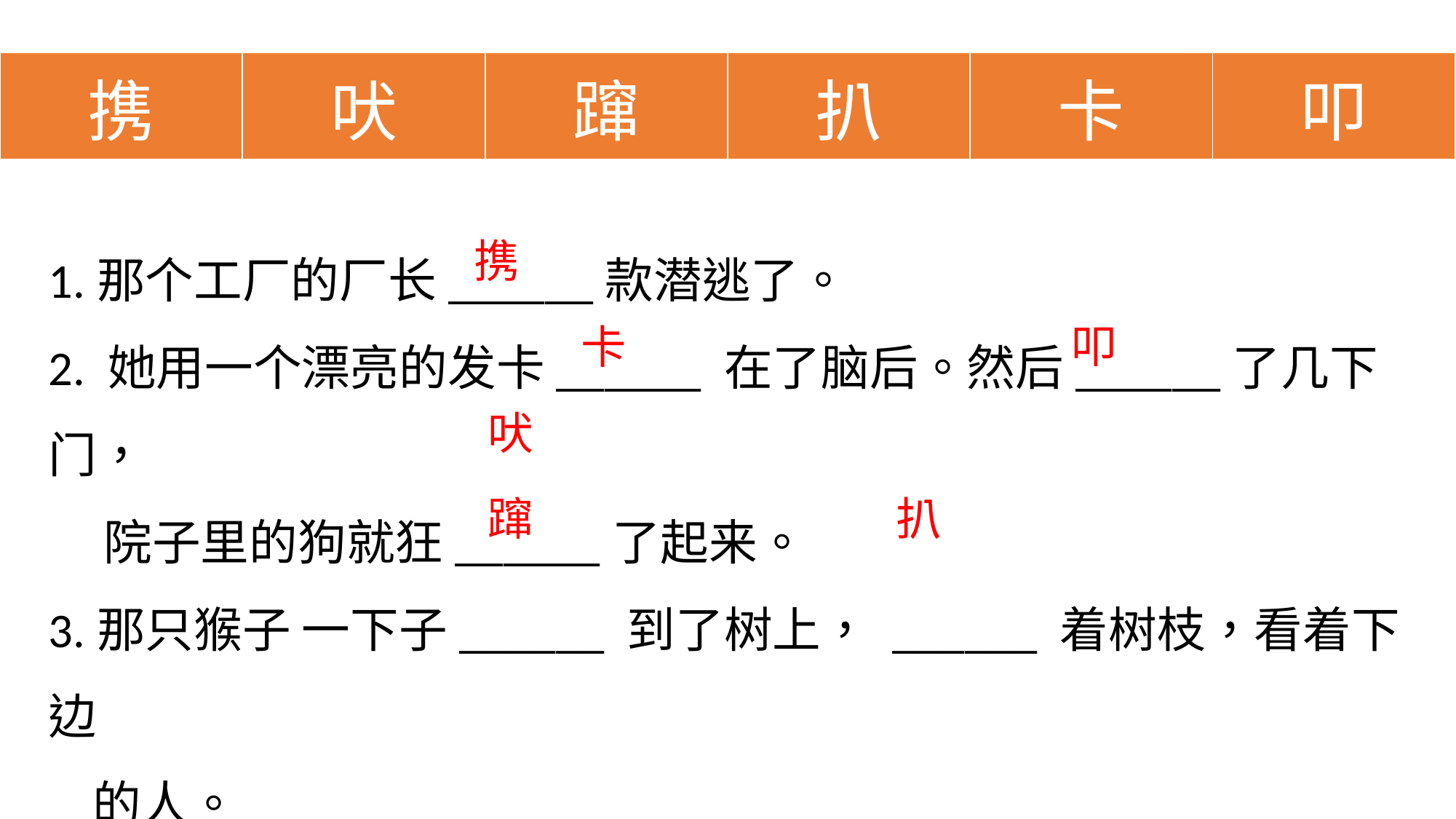

| 携 | 吠 | 蹿 | 扒 | 卡 | 叩 |
| --- | --- | --- | --- | --- | --- |
1.那个工厂的厂长______款潜逃了。
2. 她用一个漂亮的发卡______ 在了脑后。然后______了几下门，
    院子里的狗就狂______了起来。
3.那只猴子 一下子______ 到了树上， ______ 着树枝，看着下边
   的人。
携
叩
卡
吠
蹿
扒